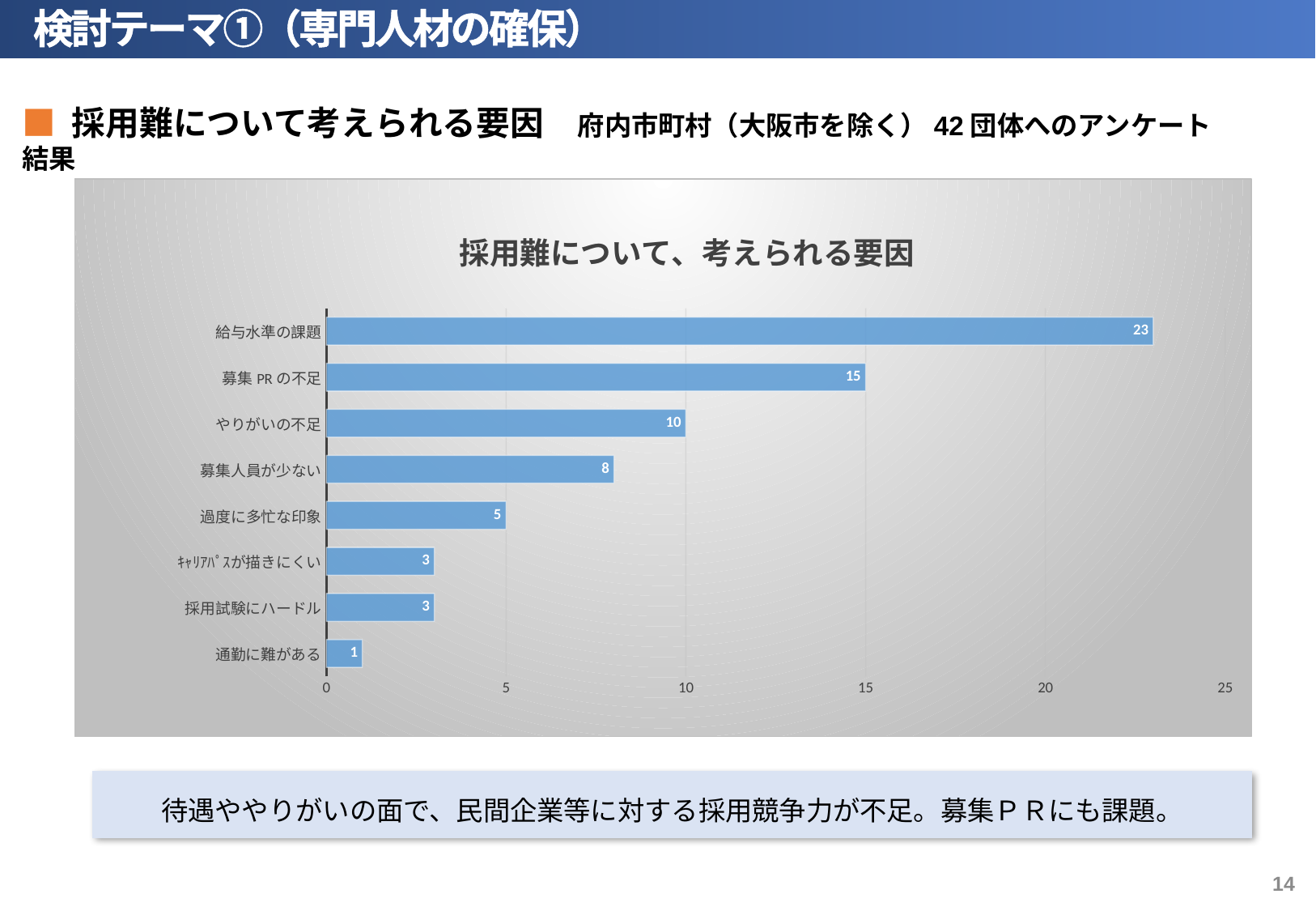

検討テーマ①（専門人材の確保）

■ 採用難について考えられる要因　府内市町村（大阪市を除く）42団体へのアンケート結果

### Chart: 採用難について、考えられる要因

| Category | 考えられる要因 |
|---|---|
| 通勤に難がある | 1.0 |
| 採用試験にハードル | 3.0 |
| ｷｬﾘｱﾊﾟｽが描きにくい | 3.0 |
| 過度に多忙な印象 | 5.0 |
| 募集人員が少ない | 8.0 |
| やりがいの不足 | 10.0 |
| 募集PRの不足 | 15.0 |
| 給与水準の課題 | 23.0 |
待遇ややりがいの面で、民間企業等に対する採用競争力が不足。募集ＰＲにも課題。
14